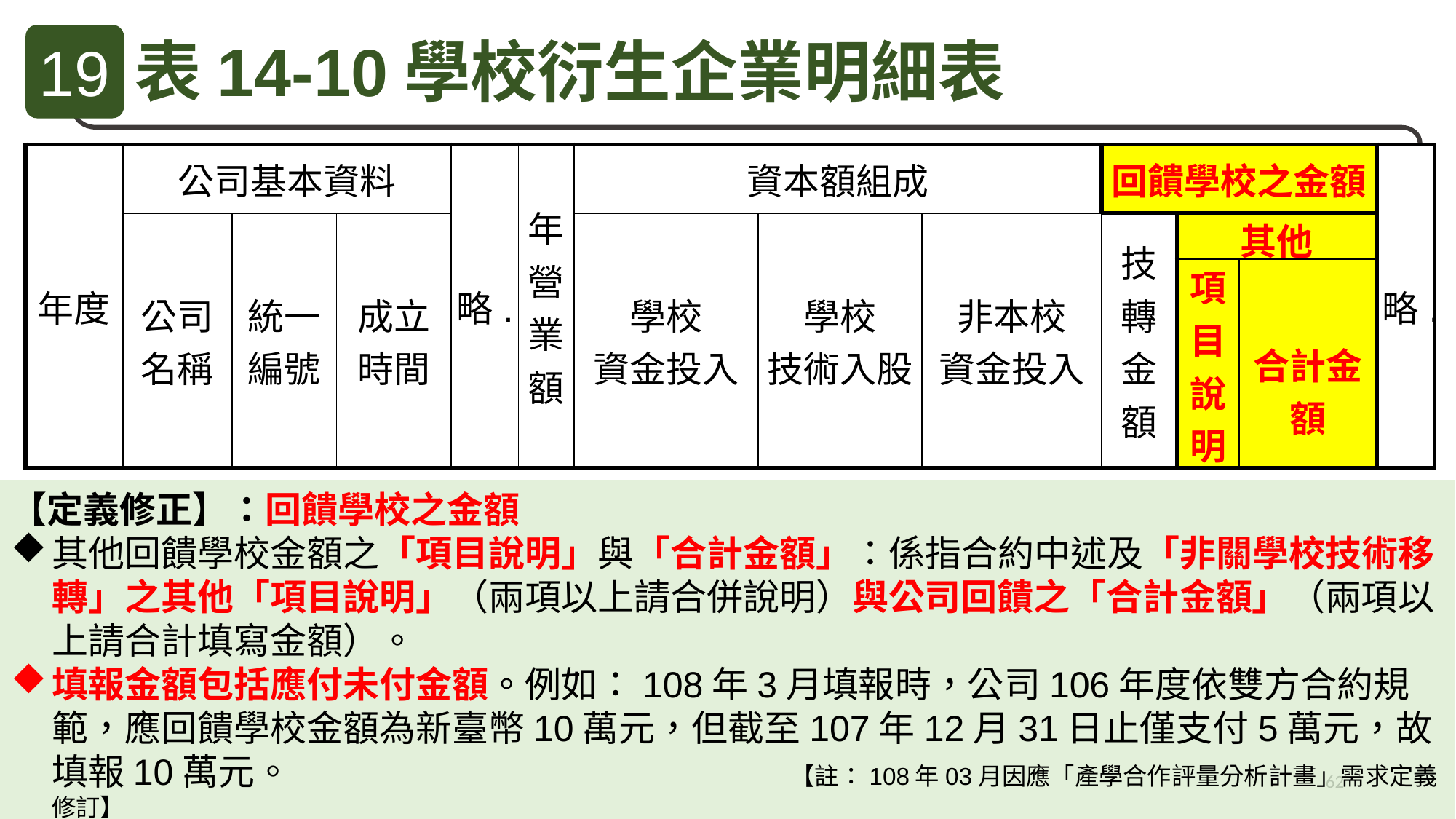

19
表14-10學校衍生企業明細表

| 年度 | 公司基本資料 |  |  | 略. | 年營業額 | 資本額組成 |  |  | 回饋學校之金額 |  |  | 略. |
| --- | --- | --- | --- | --- | --- | --- | --- | --- | --- | --- | --- | --- |
|  | 公司 名稱 | 統一 編號 | 成立 時間 |  |  | 學校 資金投入 | 學校 技術入股 | 非本校 資金投入 | 技轉金額 | 其他 |  |  |
|  |  |  |  |  |  |  |  |  |  | 項目說明 | 合計金額 |  |

【定義修正】：回饋學校之金額
其他回饋學校金額之「項目說明」與「合計金額」：係指合約中述及「非關學校技術移轉」之其他「項目說明」（兩項以上請合併說明）與公司回饋之「合計金額」（兩項以上請合計填寫金額）。
填報金額包括應付未付金額。例如：108年3月填報時，公司106年度依雙方合約規範，應回饋學校金額為新臺幣10萬元，但截至107年12月31日止僅支付5萬元，故填報10萬元。                                                             【註：108年03月因應「產學合作評量分析計畫」需求定義修訂】

62